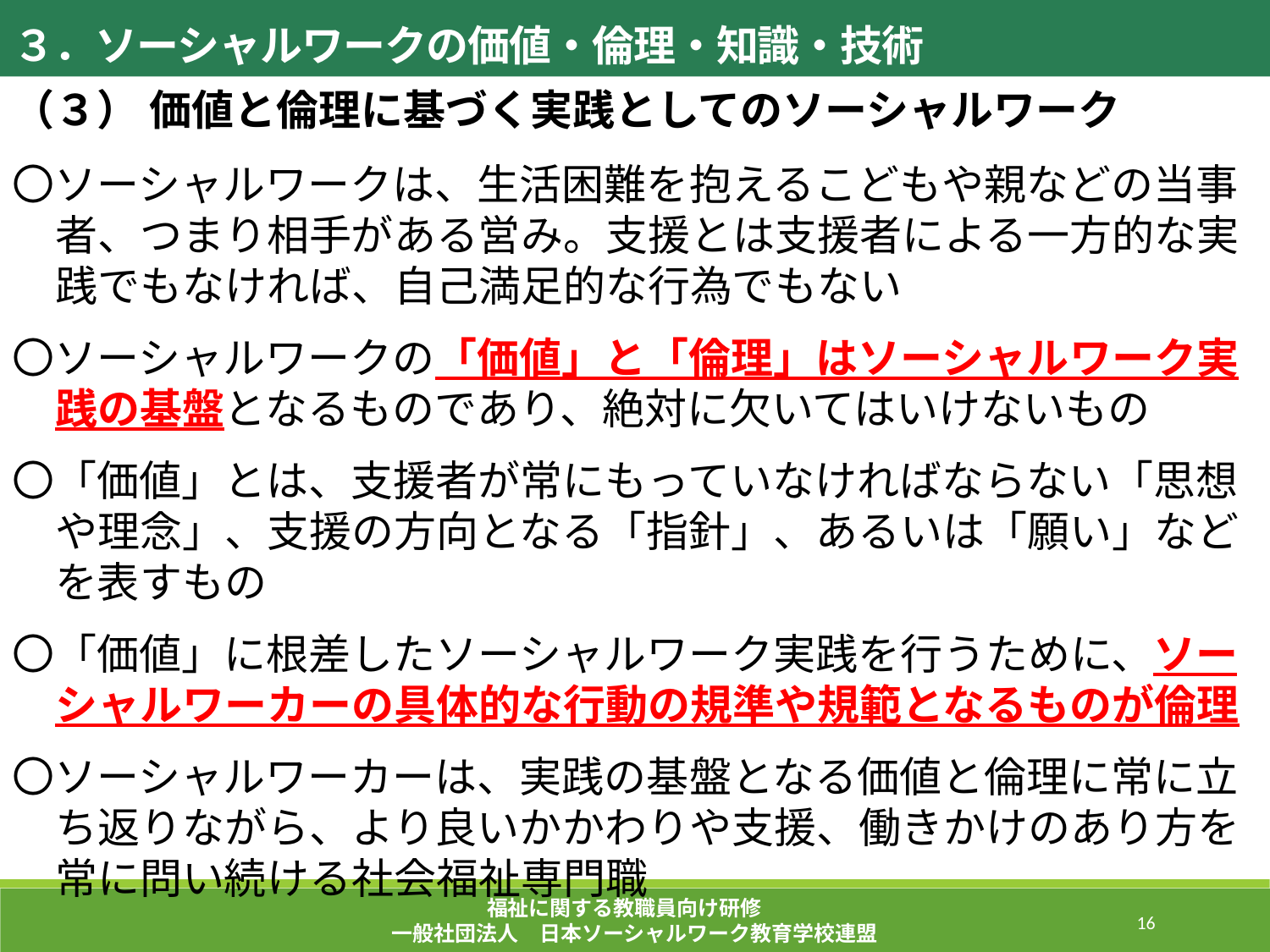

３．ソーシャルワークの価値・倫理・知識・技術
（３） 価値と倫理に基づく実践としてのソーシャルワーク
〇ソーシャルワークは、生活困難を抱えるこどもや親などの当事者、つまり相手がある営み。支援とは支援者による一方的な実践でもなければ、自己満足的な行為でもない
〇ソーシャルワークの「価値」と「倫理」はソーシャルワーク実践の基盤となるものであり、絶対に欠いてはいけないもの
〇「価値」とは、支援者が常にもっていなければならない「思想や理念」、支援の方向となる「指針」、あるいは「願い」などを表すもの
〇「価値」に根差したソーシャルワーク実践を行うために、ソーシャルワーカーの具体的な行動の規準や規範となるものが倫理
〇ソーシャルワーカーは、実践の基盤となる価値と倫理に常に立ち返りながら、より良いかかわりや支援、働きかけのあり方を常に問い続ける社会福祉専門職
福祉に関する教職員向け研修
一般社団法人　日本ソーシャルワーク教育学校連盟
16